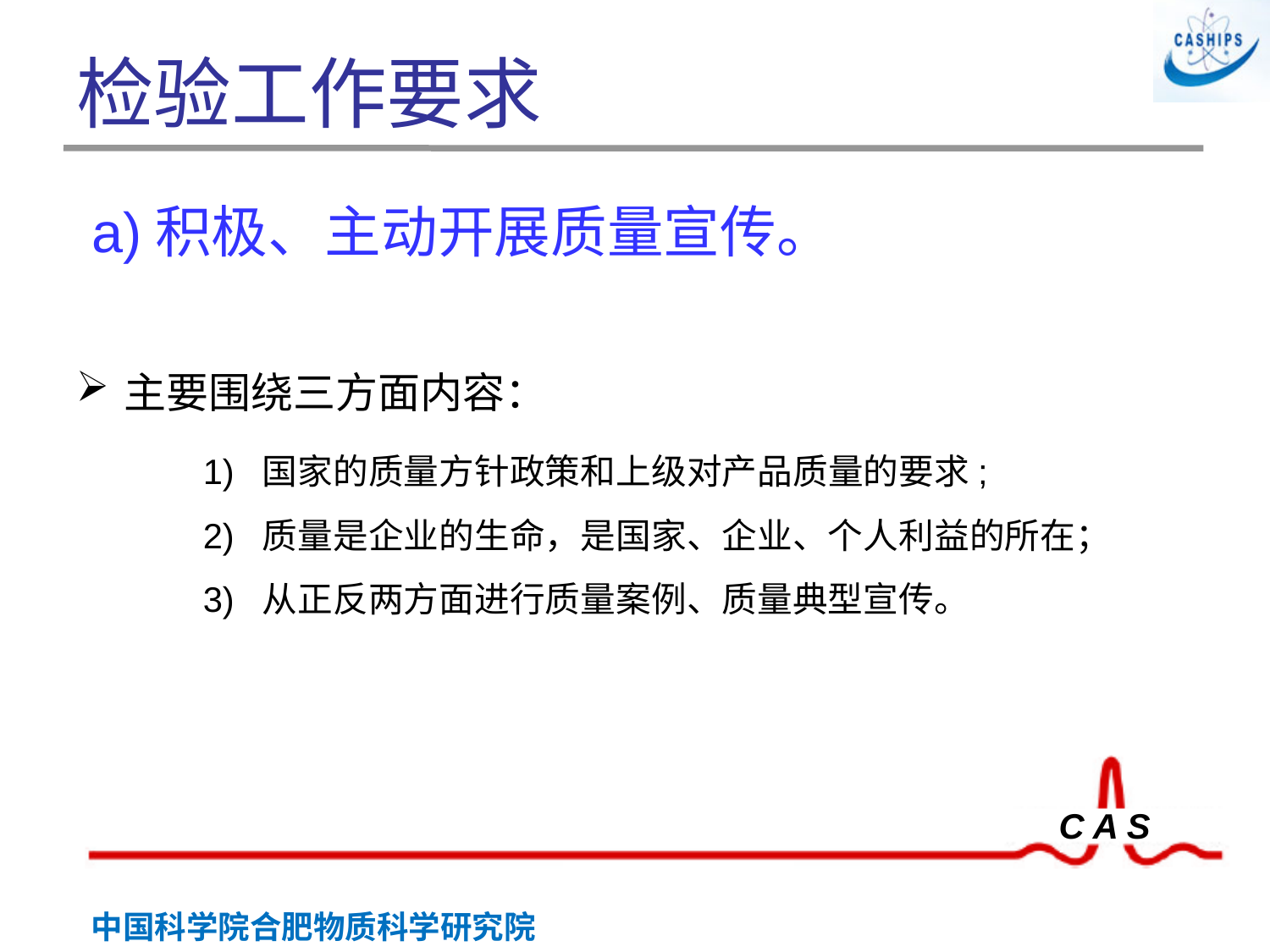

# 检验工作要求
 a)积极、主动开展质量宣传。

主要围绕三方面内容：
    	1)  国家的质量方针政策和上级对产品质量的要求;
    	2)  质量是企业的生命，是国家、企业、个人利益的所在；
    	3)  从正反两方面进行质量案例、质量典型宣传。